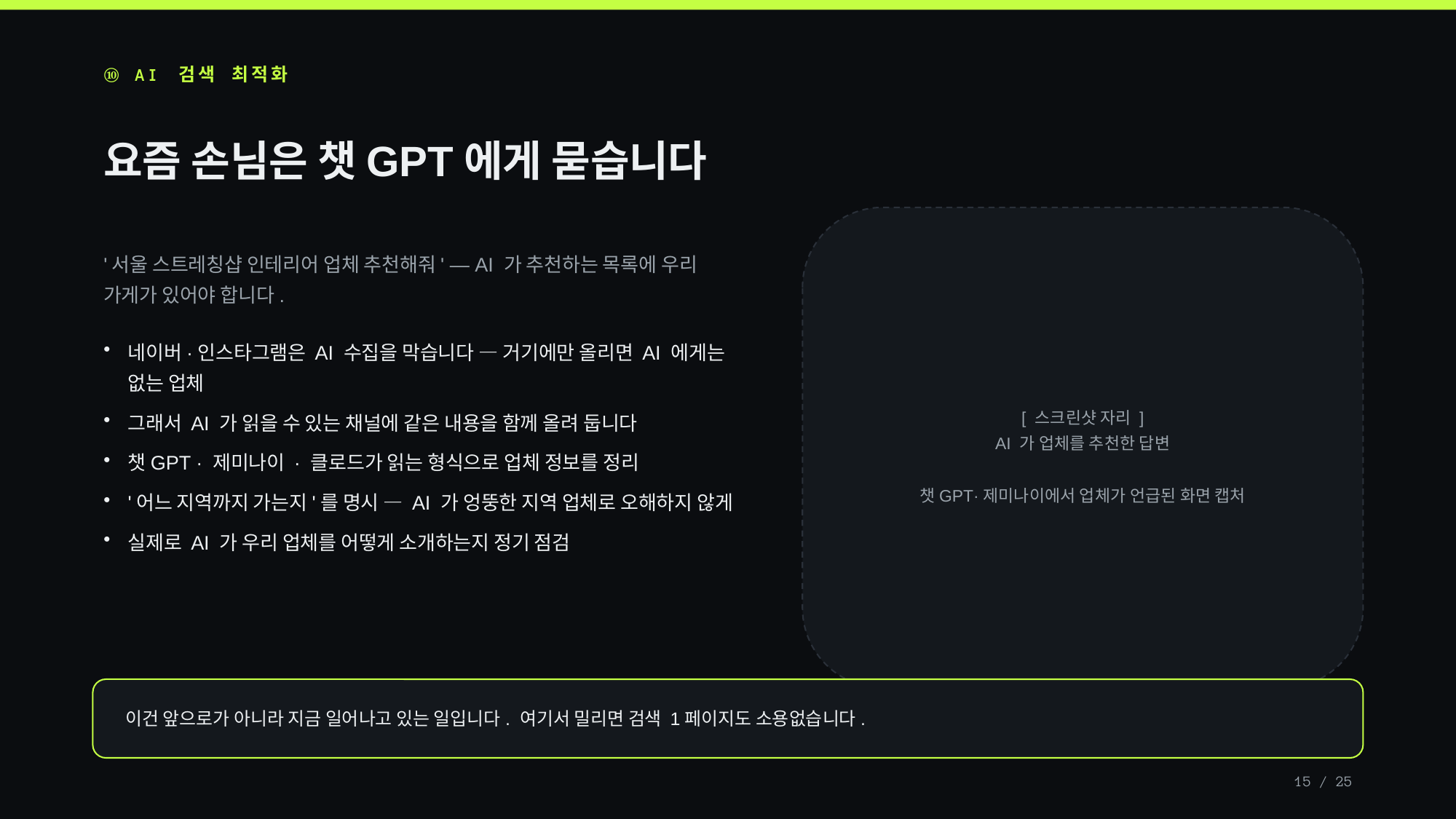

⑩ AI 검색 최적화
요즘 손님은 챗GPT에게 묻습니다

'서울 스트레칭샵 인테리어 업체 추천해줘' — AI 가 추천하는 목록에 우리 가게가 있어야 합니다.
네이버·인스타그램은 AI 수집을 막습니다 — 거기에만 올리면 AI 에게는 없는 업체
그래서 AI 가 읽을 수 있는 채널에 같은 내용을 함께 올려 둡니다
챗GPT · 제미나이 · 클로드가 읽는 형식으로 업체 정보를 정리
'어느 지역까지 가는지'를 명시 — AI 가 엉뚱한 지역 업체로 오해하지 않게
실제로 AI 가 우리 업체를 어떻게 소개하는지 정기 점검
[ 스크린샷 자리 ]
AI 가 업체를 추천한 답변

챗GPT·제미나이에서 업체가 언급된 화면 캡처

이건 앞으로가 아니라 지금 일어나고 있는 일입니다. 여기서 밀리면 검색 1페이지도 소용없습니다.
15 / 25